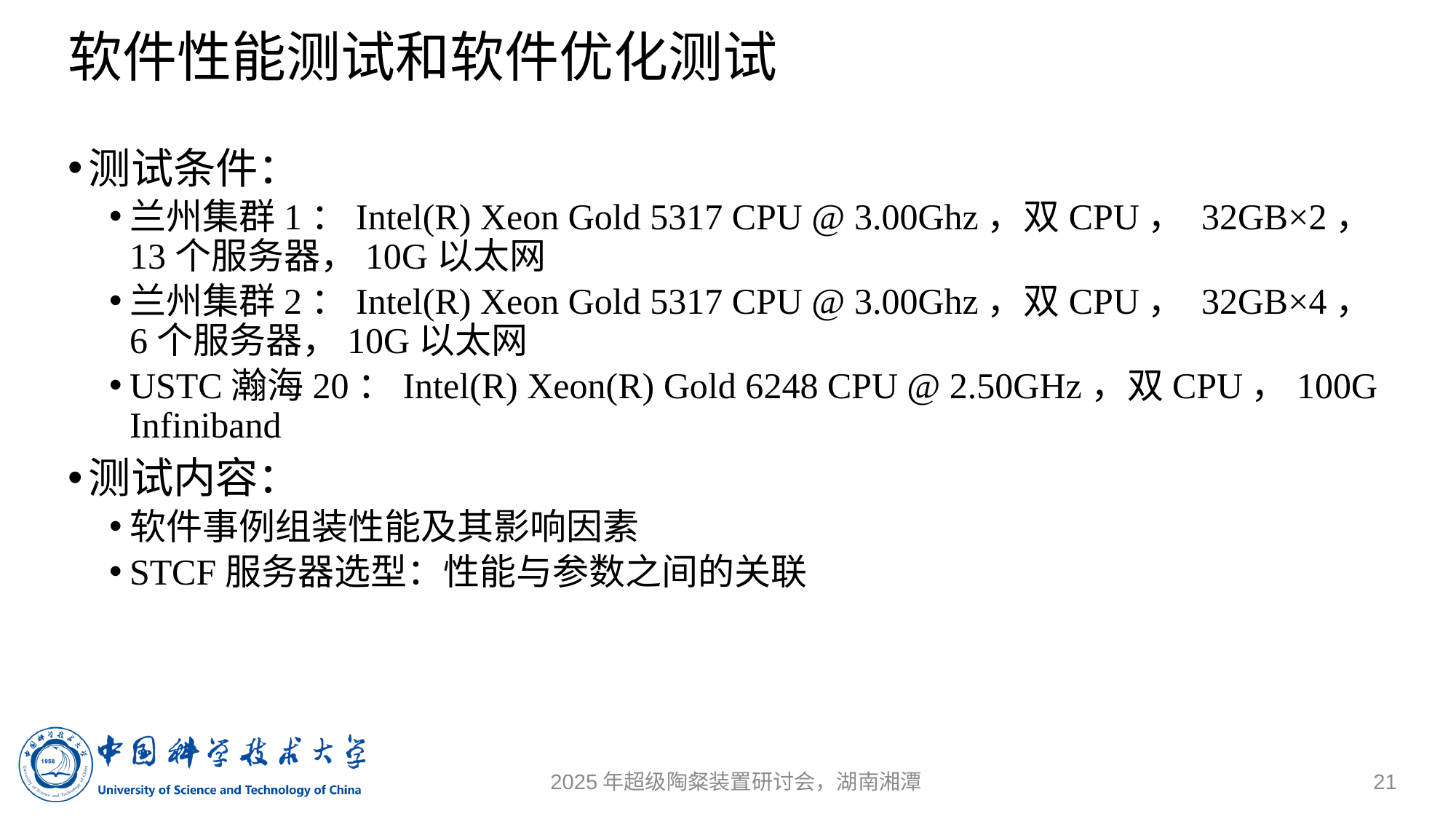

# 软件性能测试和软件优化测试
测试条件：
兰州集群1：Intel(R) Xeon Gold 5317 CPU @ 3.00Ghz，双CPU， 32GB×2，13个服务器，10G以太网
兰州集群2：Intel(R) Xeon Gold 5317 CPU @ 3.00Ghz，双CPU， 32GB×4，6个服务器，10G以太网
USTC瀚海20：Intel(R) Xeon(R) Gold 6248 CPU @ 2.50GHz，双CPU，100G Infiniband
测试内容：
软件事例组装性能及其影响因素
STCF服务器选型：性能与参数之间的关联

21
2025年超级陶粲装置研讨会，湖南湘潭